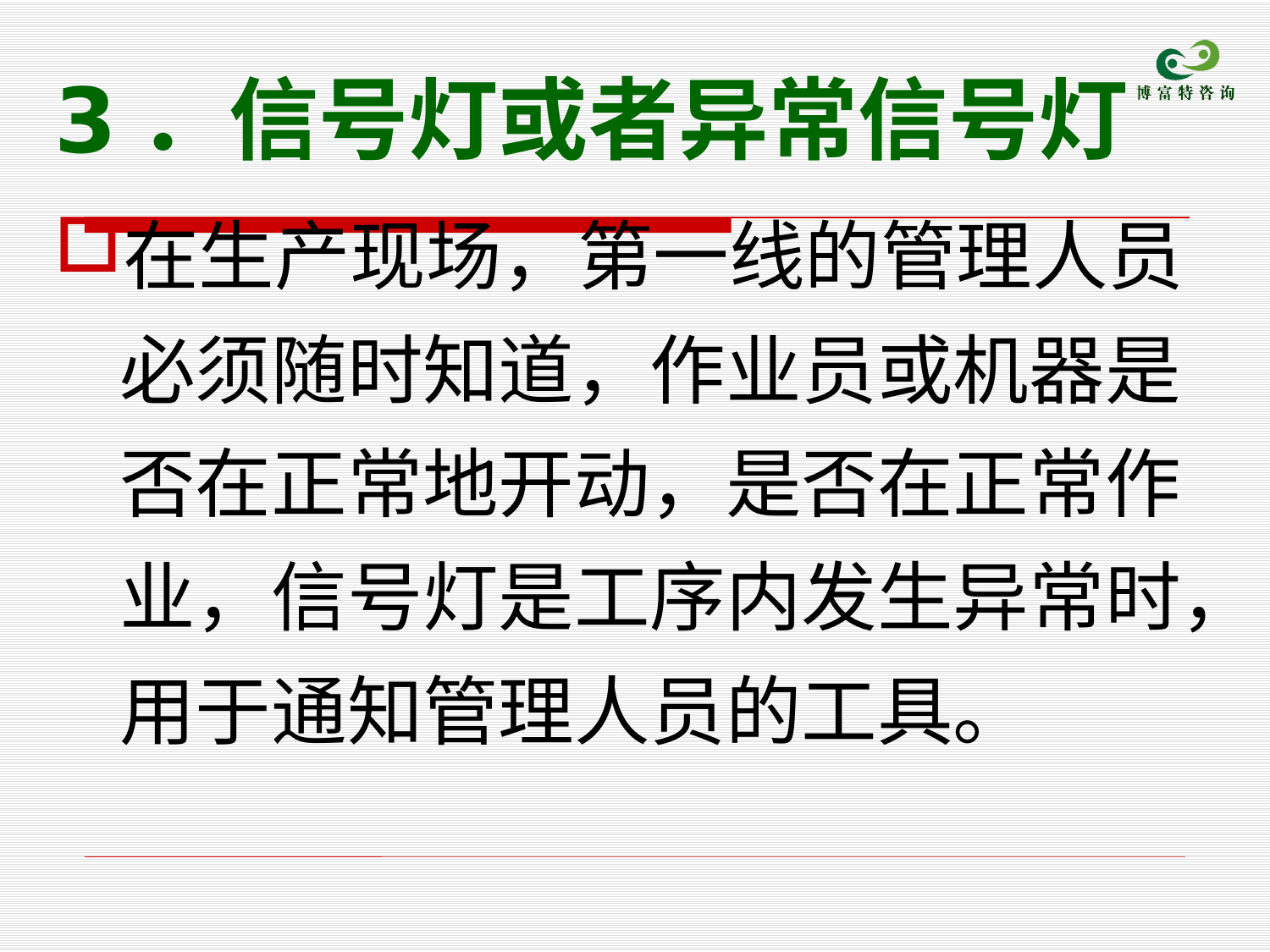

3．信号灯或者异常信号灯
在生产现场，第一线的管理人员必须随时知道，作业员或机器是否在正常地开动，是否在正常作业，信号灯是工序内发生异常时，用于通知管理人员的工具。
466